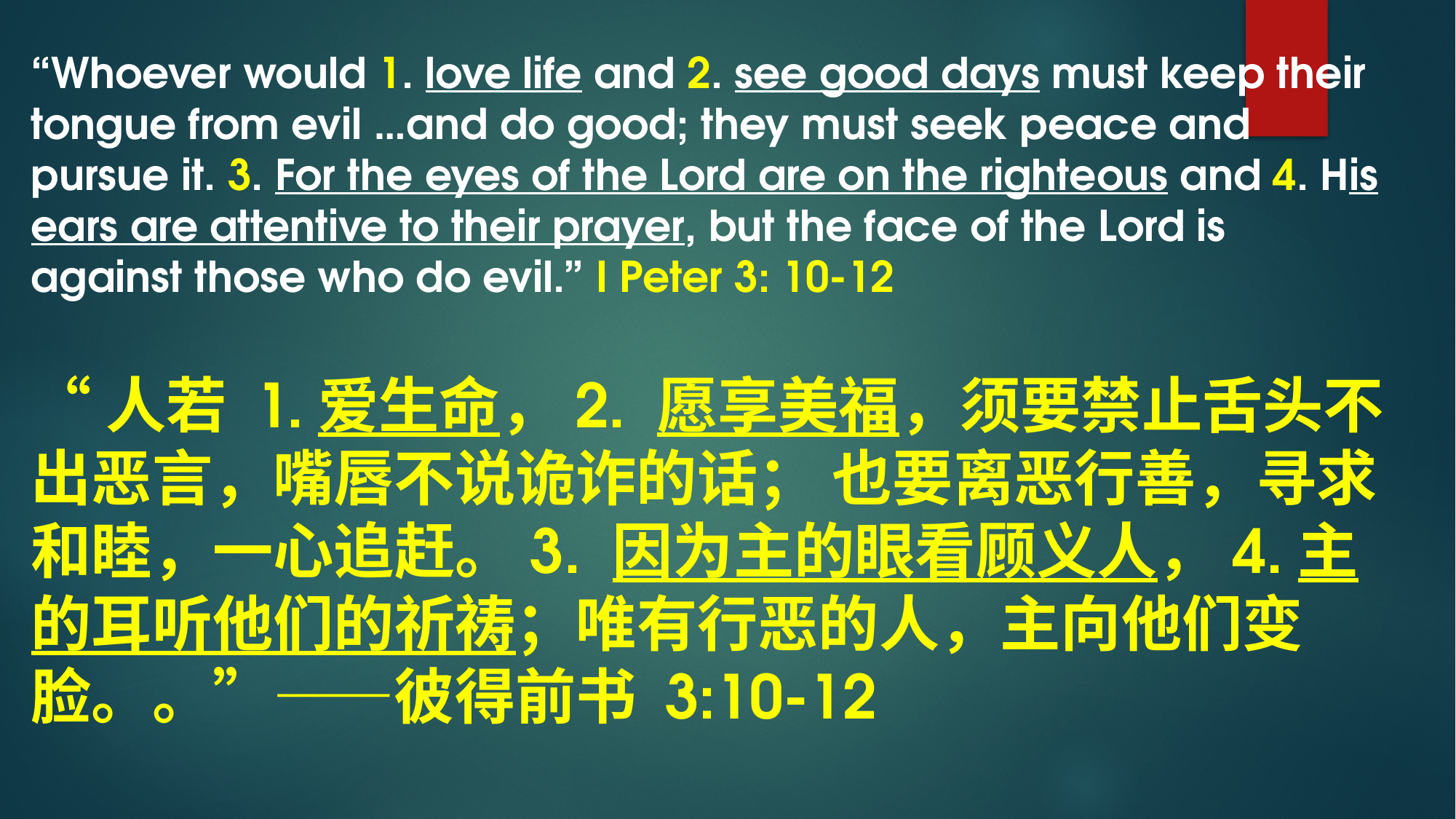

“Whoever would 1. love life and 2. see good days must keep their tongue from evil …and do good; they must seek peace and pursue it. 3. For the eyes of the Lord are on the righteous and 4. His ears are attentive to their prayer, but the face of the Lord is against those who do evil.” I Peter 3: 10-12

“人若 1.爱生命，2. 愿享美福，须要禁止舌头不出恶言，嘴唇不说诡诈的话； 也要离恶行善，寻求和睦，一心追赶。3. 因为主的眼看顾义人，4.主的耳听他们的祈祷；唯有行恶的人，主向他们变脸。。”——彼得前书 3:10-12